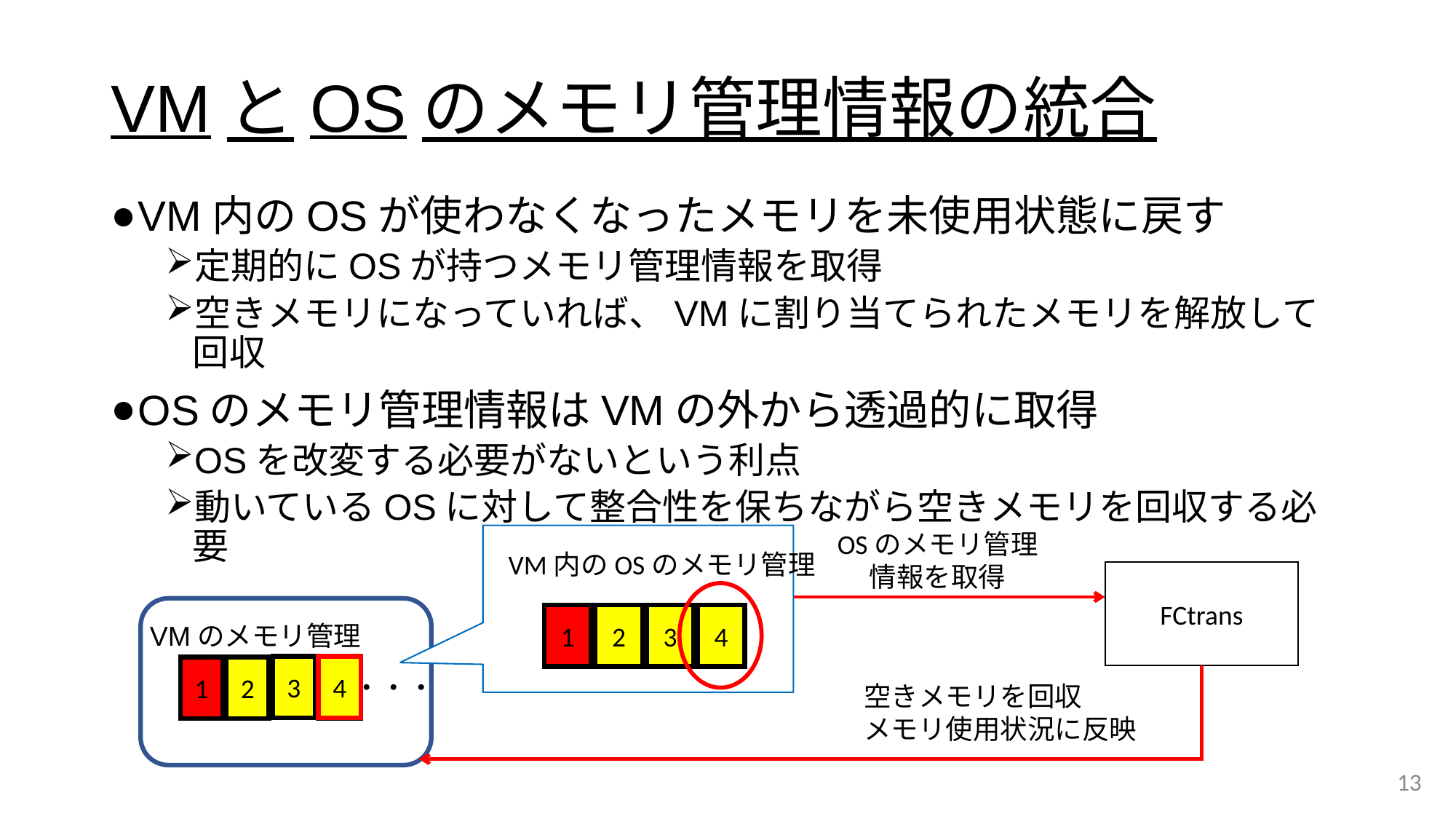

# VMとOSのメモリ管理情報の統合
VM内のOSが使わなくなったメモリを未使用状態に戻す
定期的にOSが持つメモリ管理情報を取得
空きメモリになっていれば、VMに割り当てられたメモリを解放して回収
OSのメモリ管理情報はVMの外から透過的に取得
OSを改変する必要がないという利点
動いているOSに対して整合性を保ちながら空きメモリを回収する必要
OSのメモリ管理
情報を取得

VM内のOSのメモリ管理
4
1
2
3
FCtrans

VMのメモリ管理
3
4
4
1
2
・・・
空きメモリを回収
メモリ使用状況に反映
13